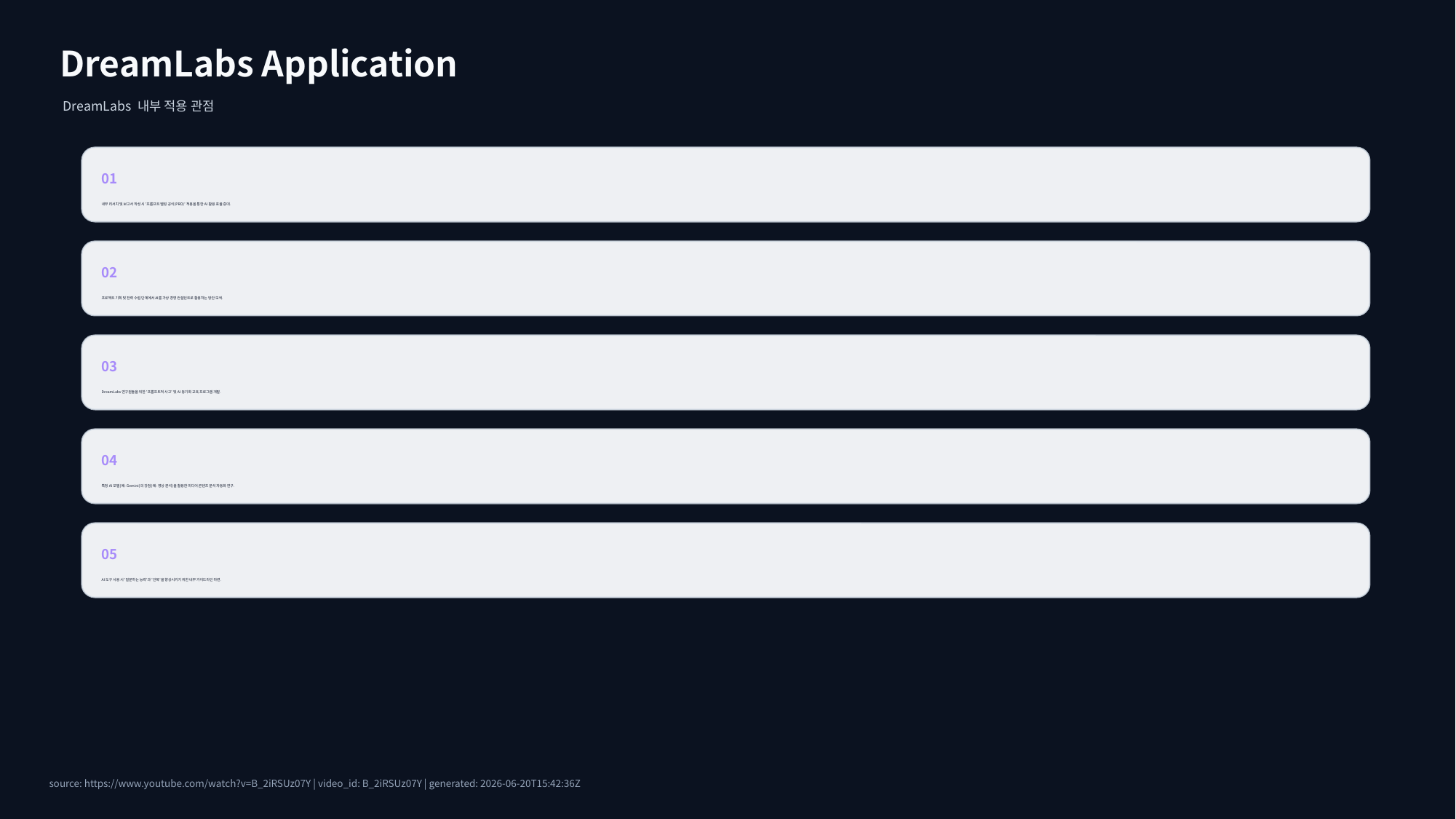

DreamLabs Application
DreamLabs 내부 적용 관점

01
내부 리서치 및 보고서 작성 시 '프롬프트 텔링 공식(PRO)' 적용을 통한 AI 활용 효율 증대.

02
프로젝트 기획 및 전략 수립 단계에서 AI를 가상 경영 컨설턴트로 활용하는 방안 모색.

03
DreamLabs 연구원들을 위한 '프롬프트적 사고' 및 AI 동기화 교육 프로그램 개발.

04
특정 AI 모델(예: Gemini)의 강점(예: 영상 분석)을 활용한 미디어 콘텐츠 분석 자동화 연구.

05
AI 도구 사용 시 '질문하는 능력'과 '안목'을 향상시키기 위한 내부 가이드라인 마련.
source: https://www.youtube.com/watch?v=B_2iRSUz07Y | video_id: B_2iRSUz07Y | generated: 2026-06-20T15:42:36Z